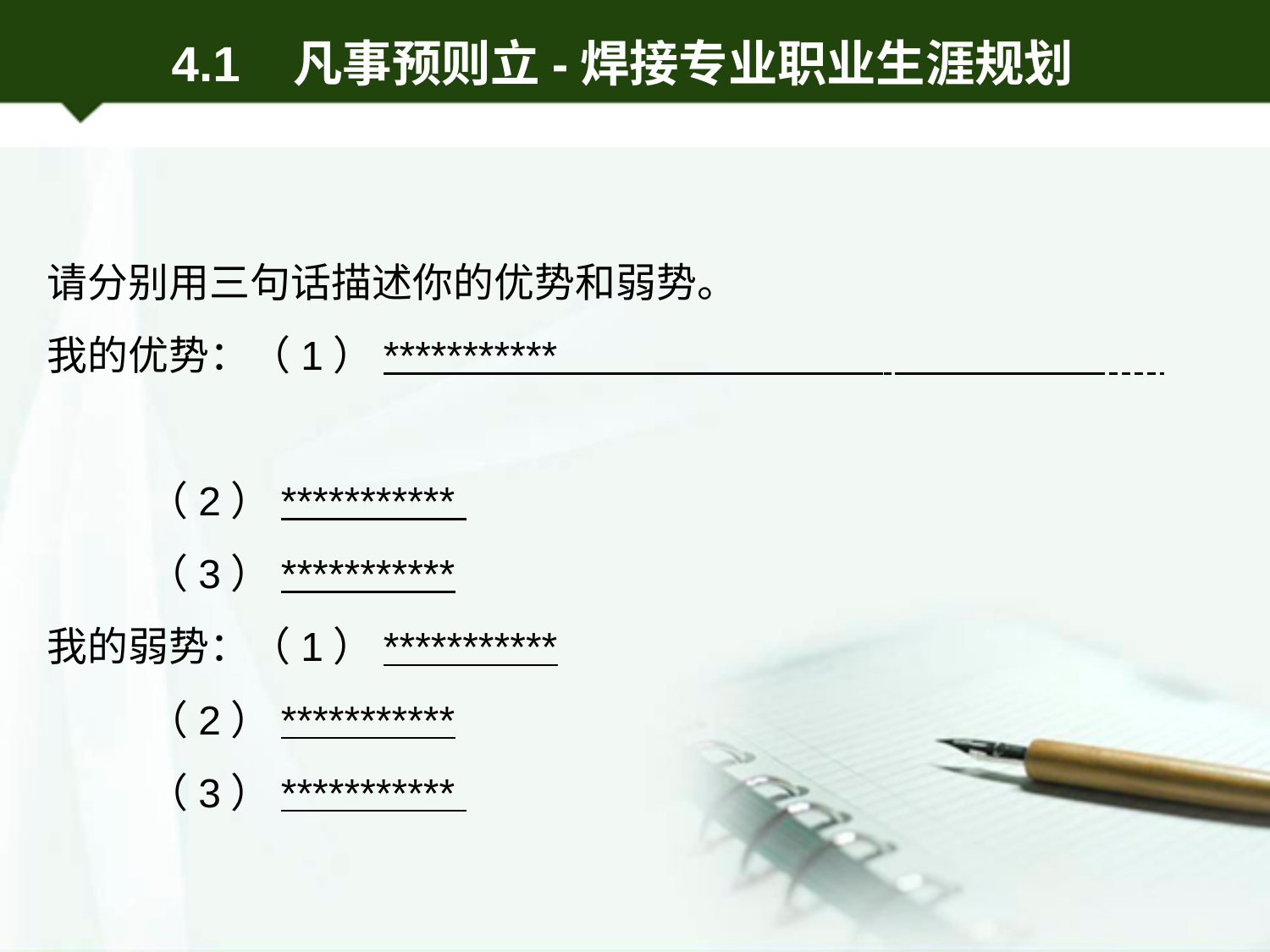

4.1   凡事预则立-焊接专业职业生涯规划
请分别用三句话描述你的优势和弱势。
我的优势：（1）***********
          （2）***********
          （3）***********
我的弱势：（1）***********
          （2）***********
          （3）***********